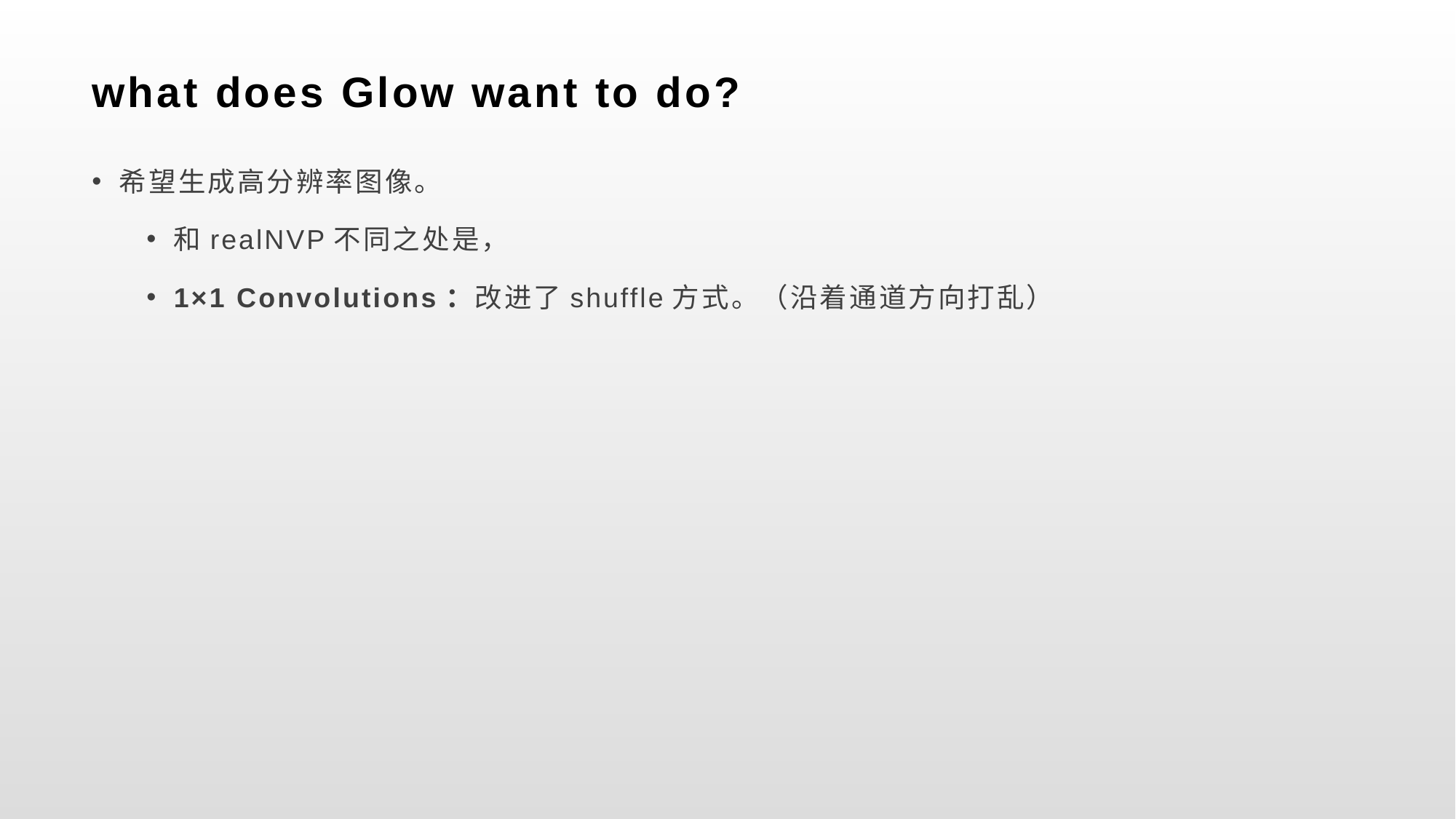

# what does Glow want to do?
希望生成高分辨率图像。
和realNVP不同之处是，
1×1 Convolutions：改进了shuffle方式。（沿着通道方向打乱）